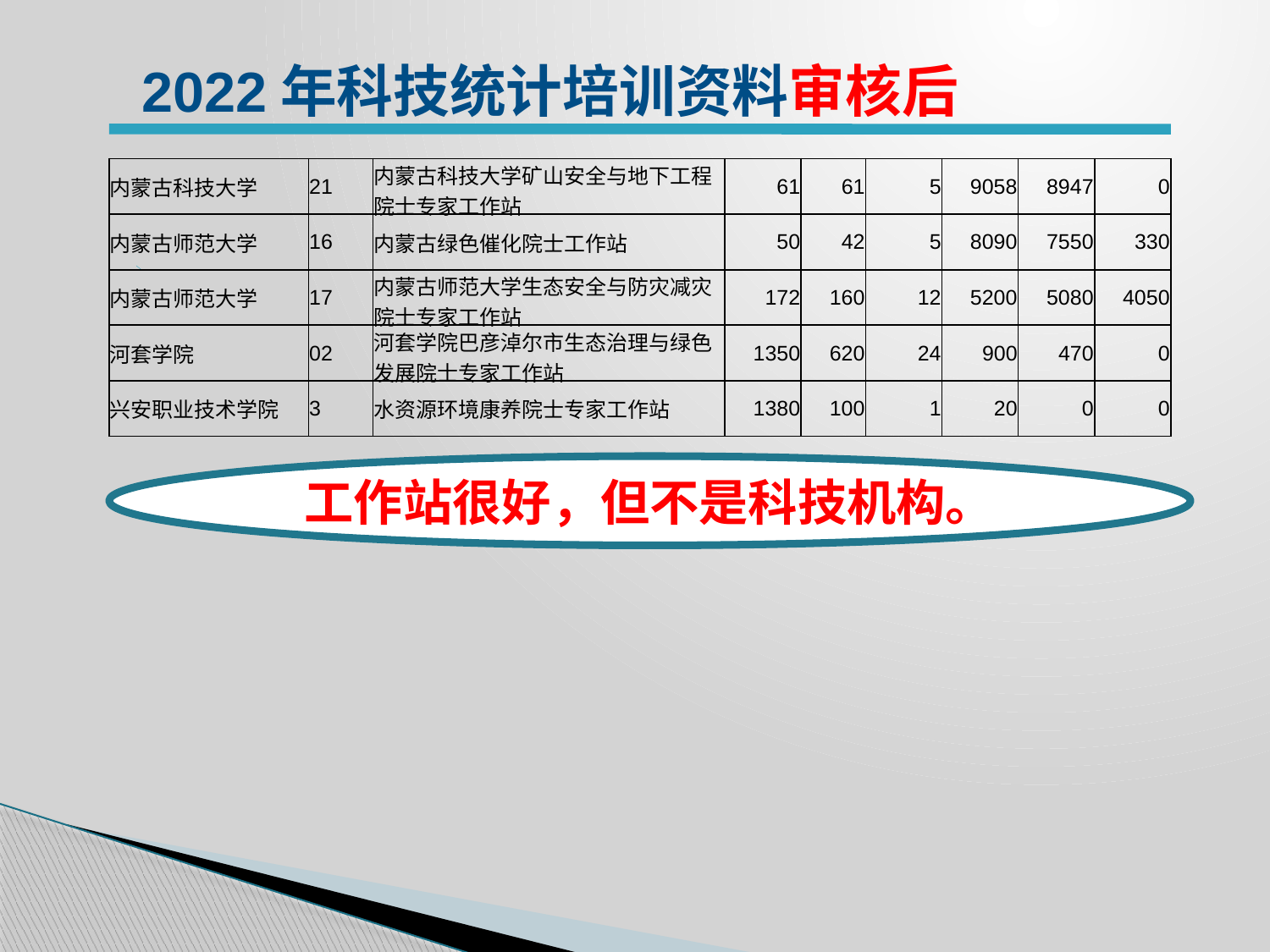

2022年科技统计培训资料审核后
| 内蒙古科技大学 | 21 | 内蒙古科技大学矿山安全与地下工程院士专家工作站 | 61 | 61 | 5 | 9058 | 8947 | 0 |
| --- | --- | --- | --- | --- | --- | --- | --- | --- |
| 内蒙古师范大学 | 16 | 内蒙古绿色催化院士工作站 | 50 | 42 | 5 | 8090 | 7550 | 330 |
| 内蒙古师范大学 | 17 | 内蒙古师范大学生态安全与防灾减灾院士专家工作站 | 172 | 160 | 12 | 5200 | 5080 | 4050 |
| 河套学院 | 02 | 河套学院巴彦淖尔市生态治理与绿色发展院士专家工作站 | 1350 | 620 | 24 | 900 | 470 | 0 |
| 兴安职业技术学院 | 3 | 水资源环境康养院士专家工作站 | 1380 | 100 | 1 | 20 | 0 | 0 |
工作站很好，但不是科技机构。